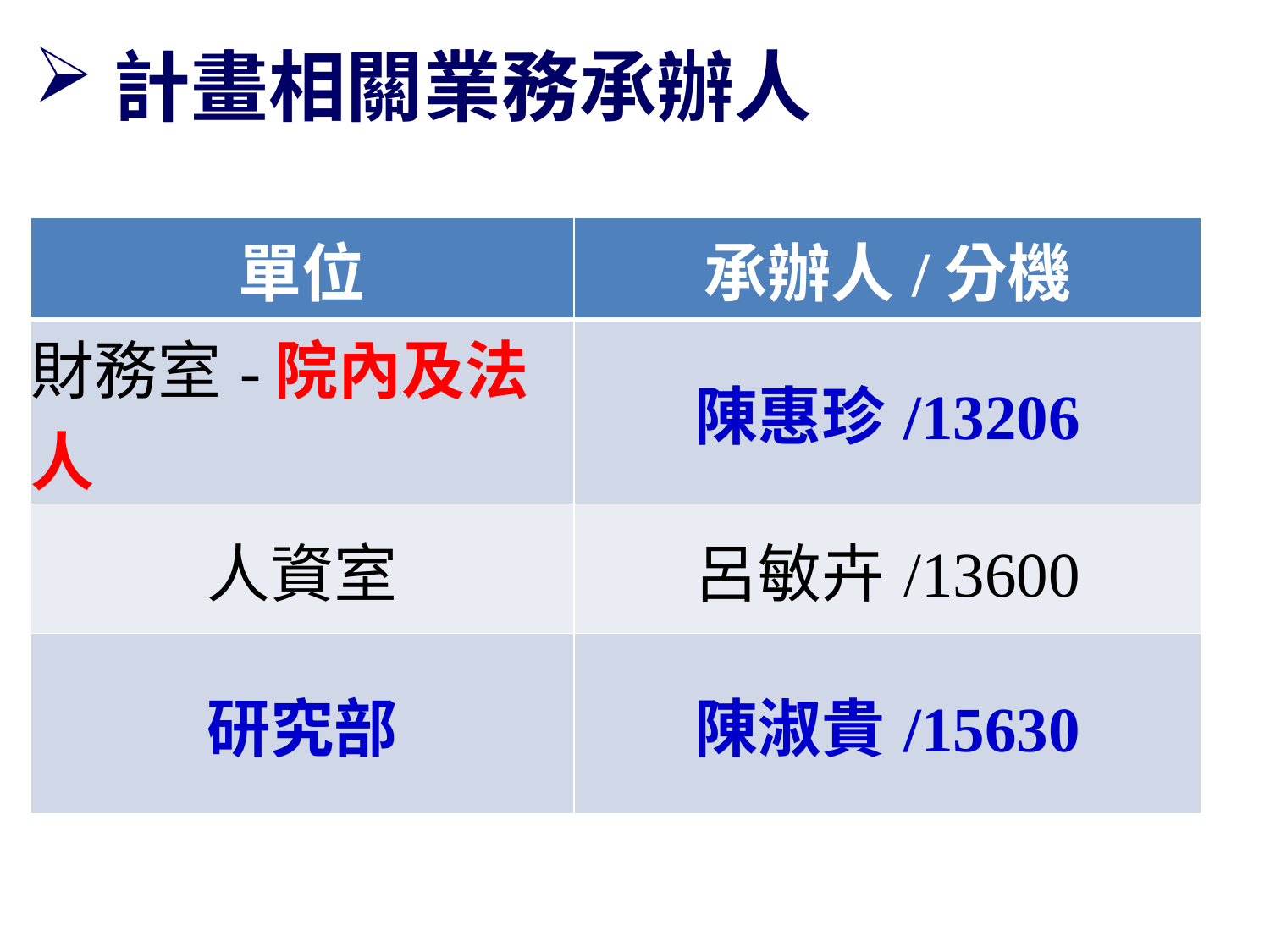

# 計畫相關業務承辦人
| 單位 | 承辦人/分機 |
| --- | --- |
| 財務室-院內及法人 | 陳惠珍/13206 |
| 人資室 | 呂敏卉/13600 |
| 研究部 | 陳淑貴/15630 |